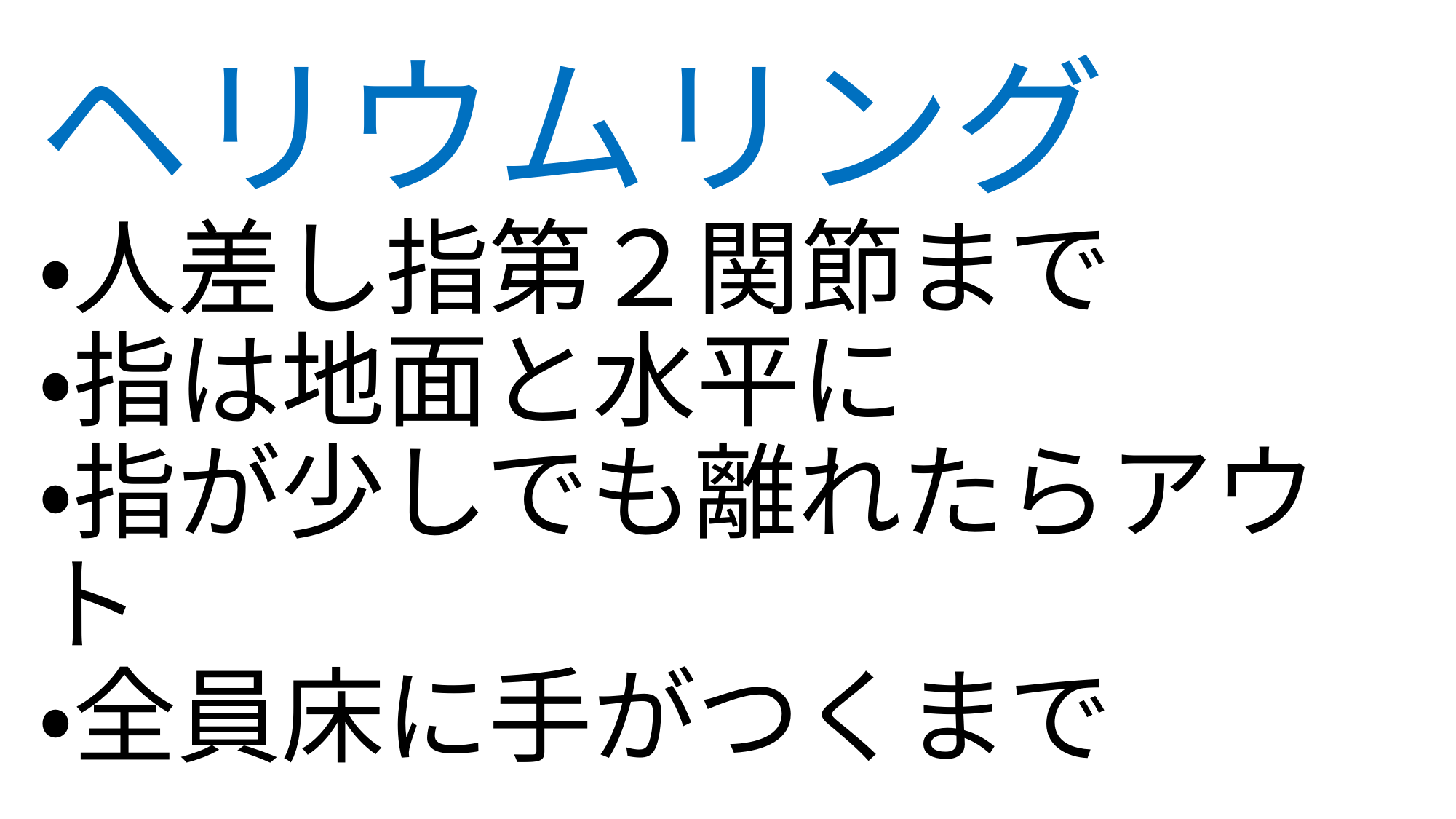

# ヘリウムリング ・人差し指第２関節まで ・指は地面と水平に ・指が少しでも離れたらアウト ・全員床に手がつくまで